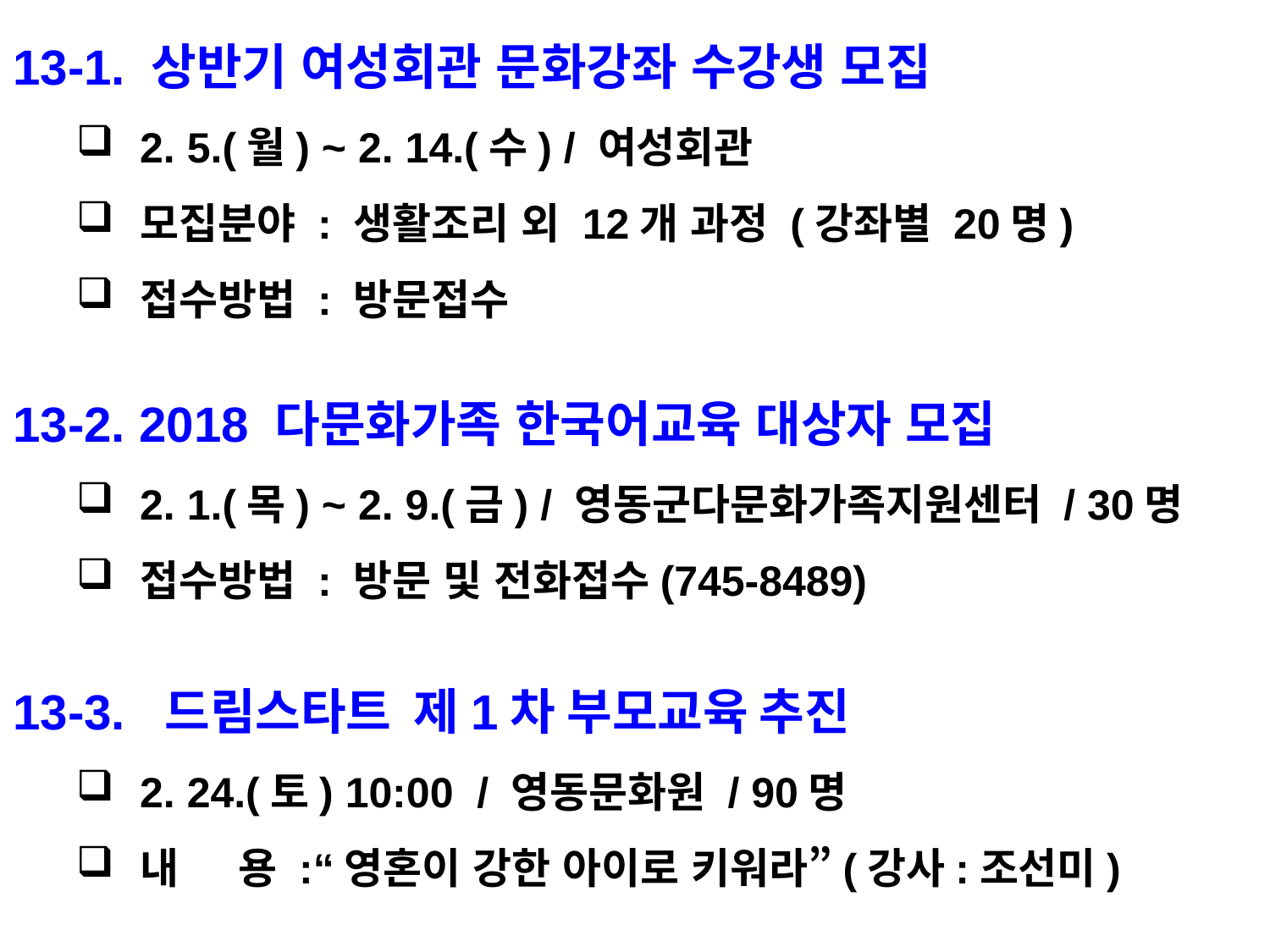

13-1. 상반기 여성회관 문화강좌 수강생 모집
2. 5.(월) ~ 2. 14.(수) / 여성회관
모집분야 : 생활조리 외 12개 과정 (강좌별 20명)
접수방법 : 방문접수
13-2. 2018 다문화가족 한국어교육 대상자 모집
2. 1.(목) ~ 2. 9.(금) / 영동군다문화가족지원센터 / 30명
접수방법 : 방문 및 전화접수(745-8489)

13-3.  드림스타트  제1차 부모교육 추진
2. 24.(토) 10:00  / 영동문화원 / 90명
내     용 :“영혼이 강한 아이로 키워라”(강사:조선미)